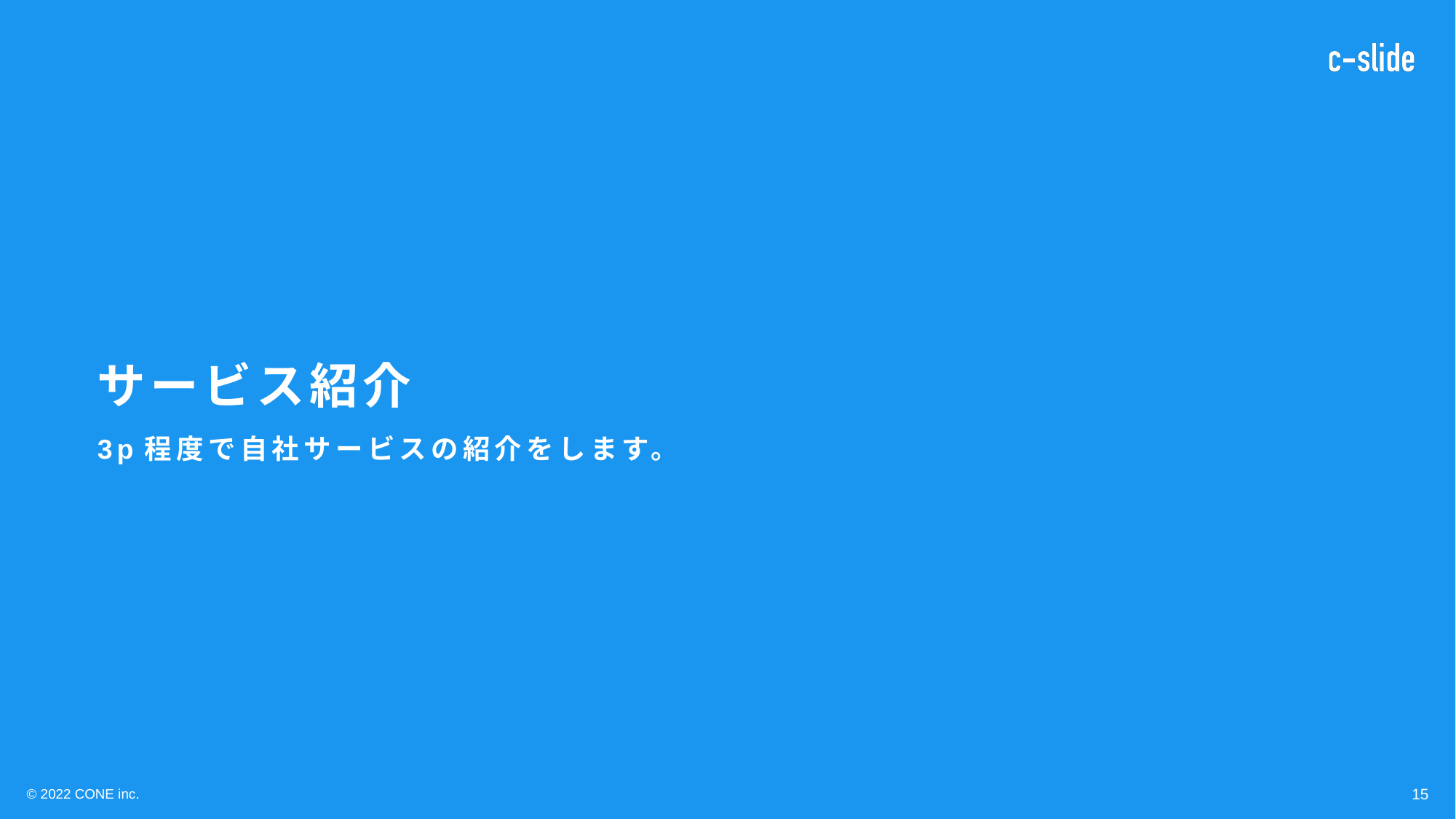

サービス紹介
3p程度で自社サービスの紹介をします。
15
© 2022 CONE inc.